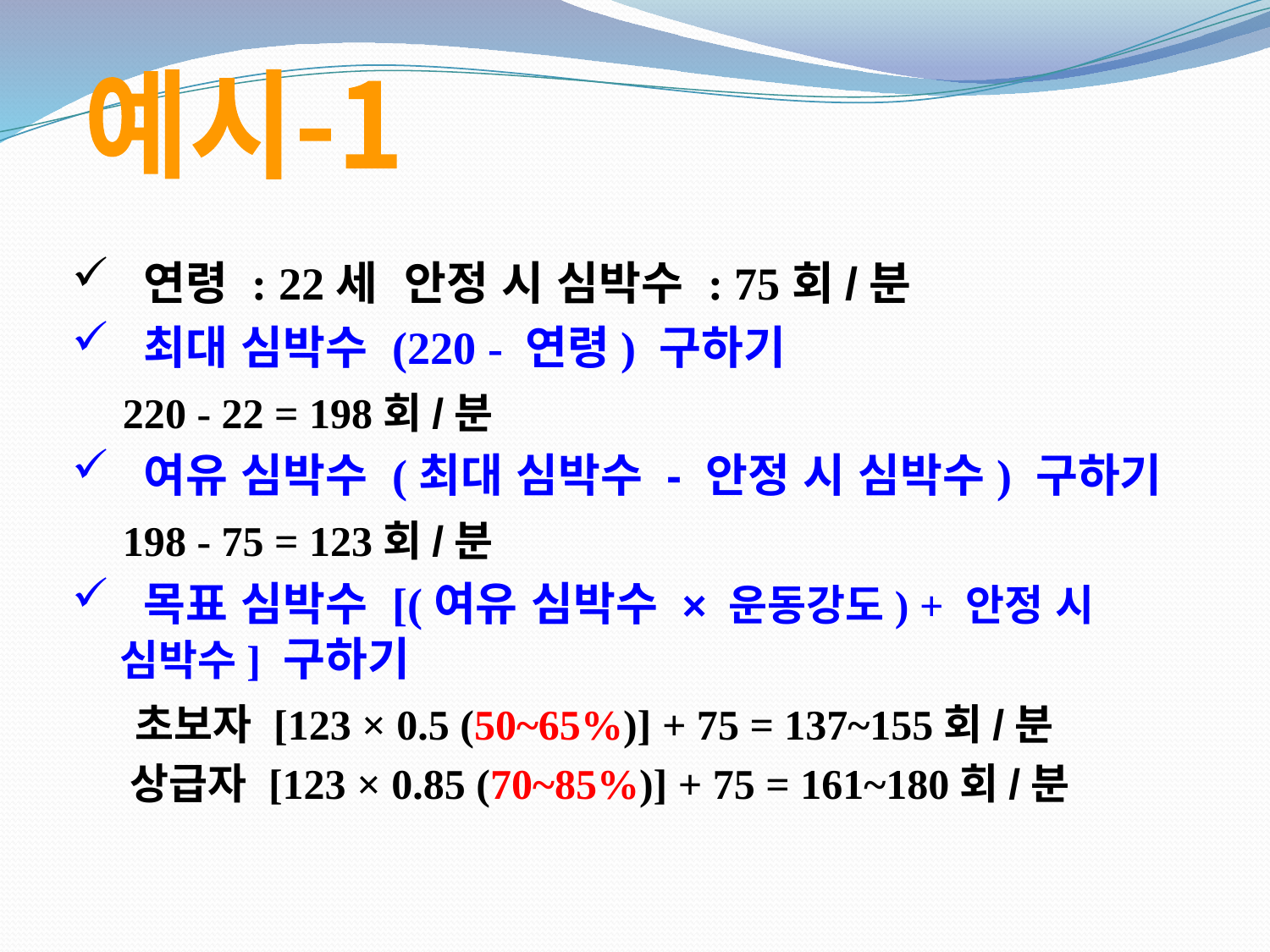

예시-1
 연령 : 22세  안정 시 심박수 : 75회/분
 최대 심박수 (220 - 연령) 구하기
    220 - 22 = 198회/분
 여유 심박수 (최대 심박수 - 안정 시 심박수) 구하기
    198 - 75 = 123회/분
 목표 심박수 [(여유 심박수 × 운동강도) + 안정 시 심박수] 구하기
    초보자 [123 × 0.5 (50~65%)] + 75 = 137~155회/분
    상급자 [123 × 0.85 (70~85%)] + 75 = 161~180회/분